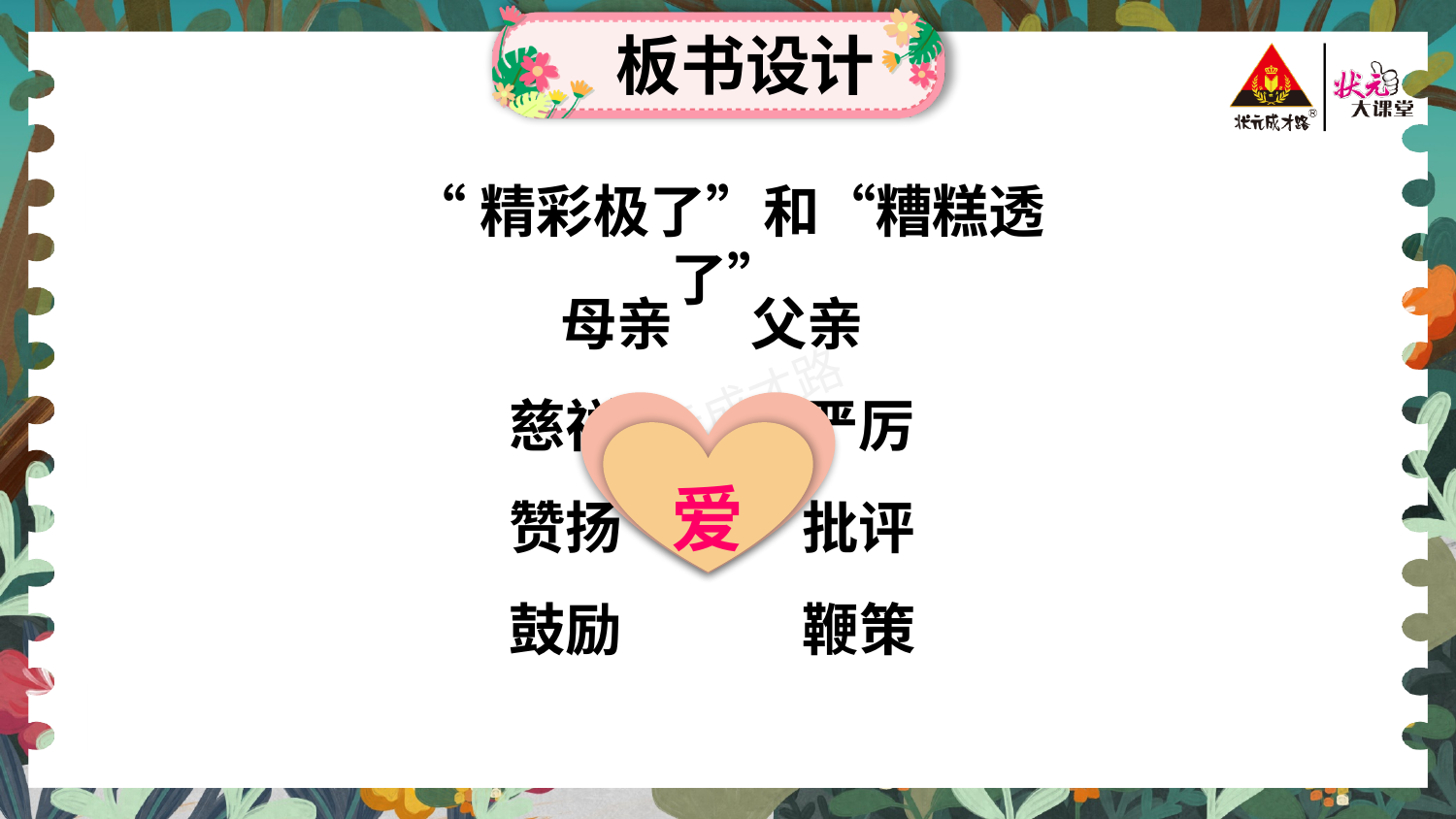

板书设计
“精彩极了”和“糟糕透了”
母亲      父亲
慈祥              严厉
赞扬              批评
鼓励              鞭策

爱